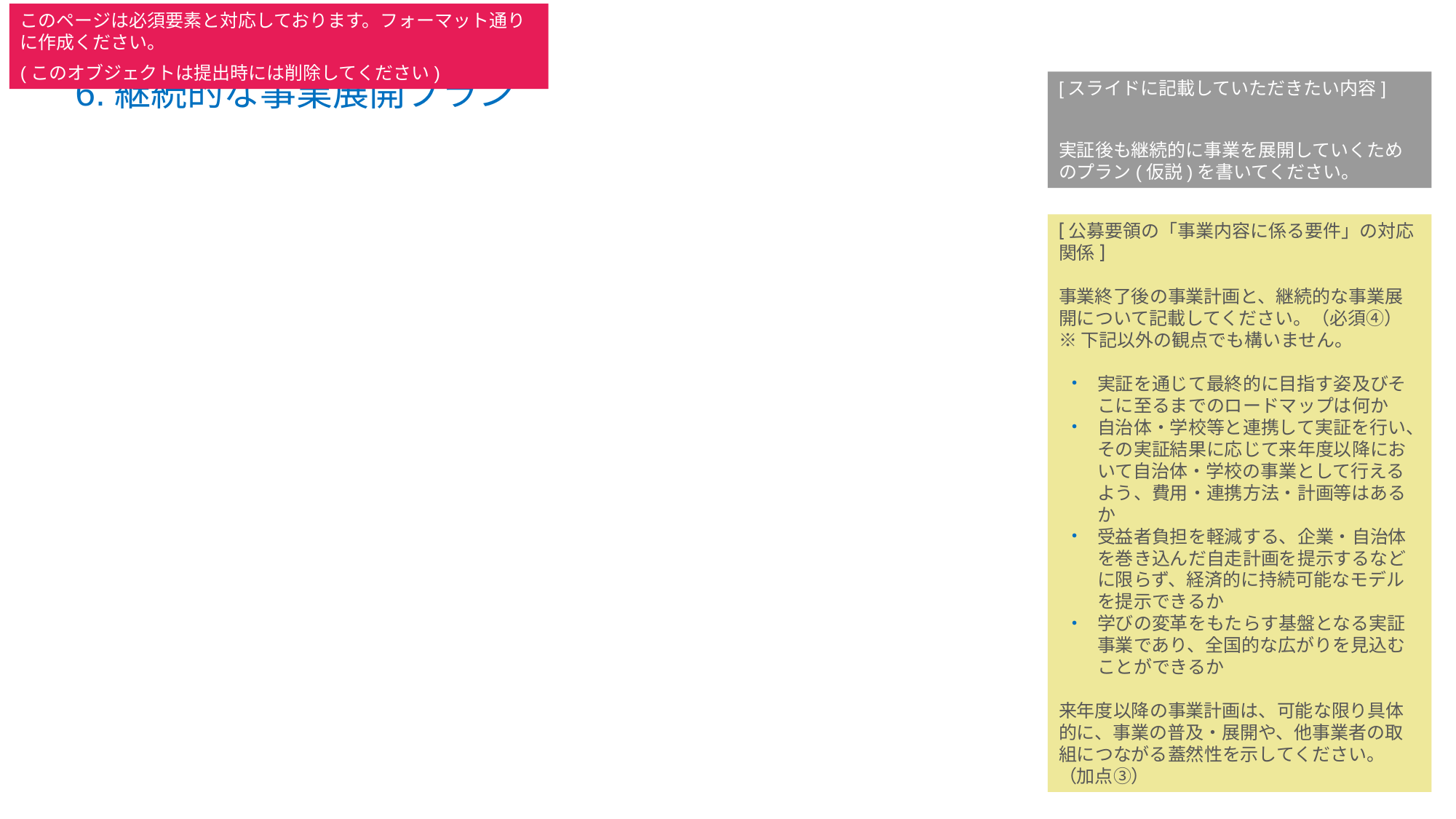

このページは必須要素と対応しております。フォーマット通りに作成ください。
(このオブジェクトは提出時には削除してください)
[スライドに記載していただきたい内容]

実証後も継続的に事業を展開していくためのプラン(仮説)を書いてください。
# 6.継続的な事業展開プラン
[公募要領の「事業内容に係る要件」の対応関係]

事業終了後の事業計画と、継続的な事業展開について記載してください。（必須④）
※下記以外の観点でも構いません。

実証を通じて最終的に目指す姿及びそこに至るまでのロードマップは何か
自治体・学校等と連携して実証を行い、その実証結果に応じて来年度以降において自治体・学校の事業として行えるよう、費用・連携方法・計画等はあるか
受益者負担を軽減する、企業・自治体を巻き込んだ自走計画を提示するなどに限らず、経済的に持続可能なモデルを提示できるか
学びの変革をもたらす基盤となる実証事業であり、全国的な広がりを見込むことができるか

来年度以降の事業計画は、可能な限り具体的に、事業の普及・展開や、他事業者の取組につながる蓋然性を示してください。（加点③）